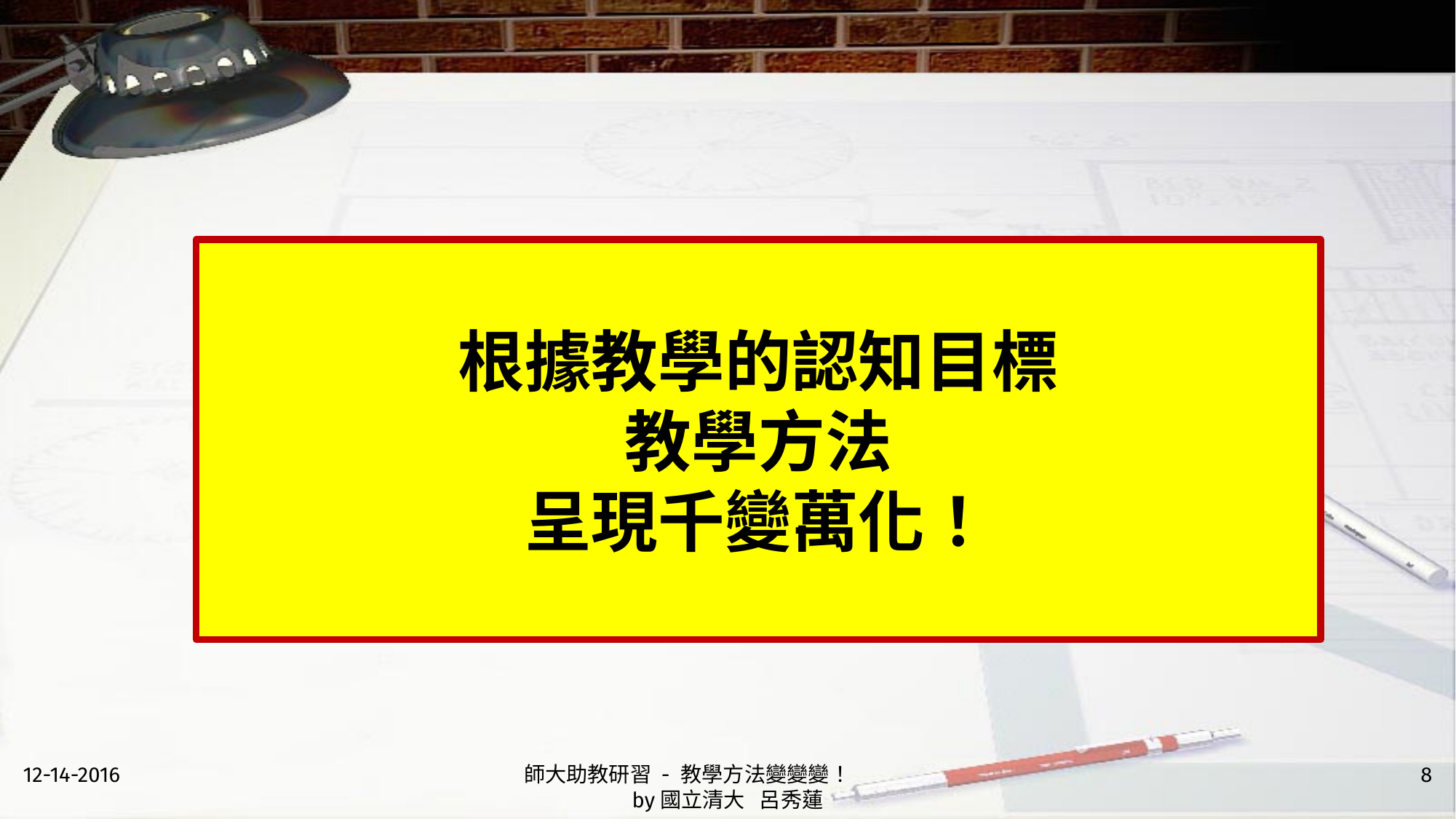

# 根據教學的認知目標 教學方法 呈現千變萬化！
12-14-2016
師大助教研習 - 教學方法變變變！                  by國立清大   呂秀蓮
8